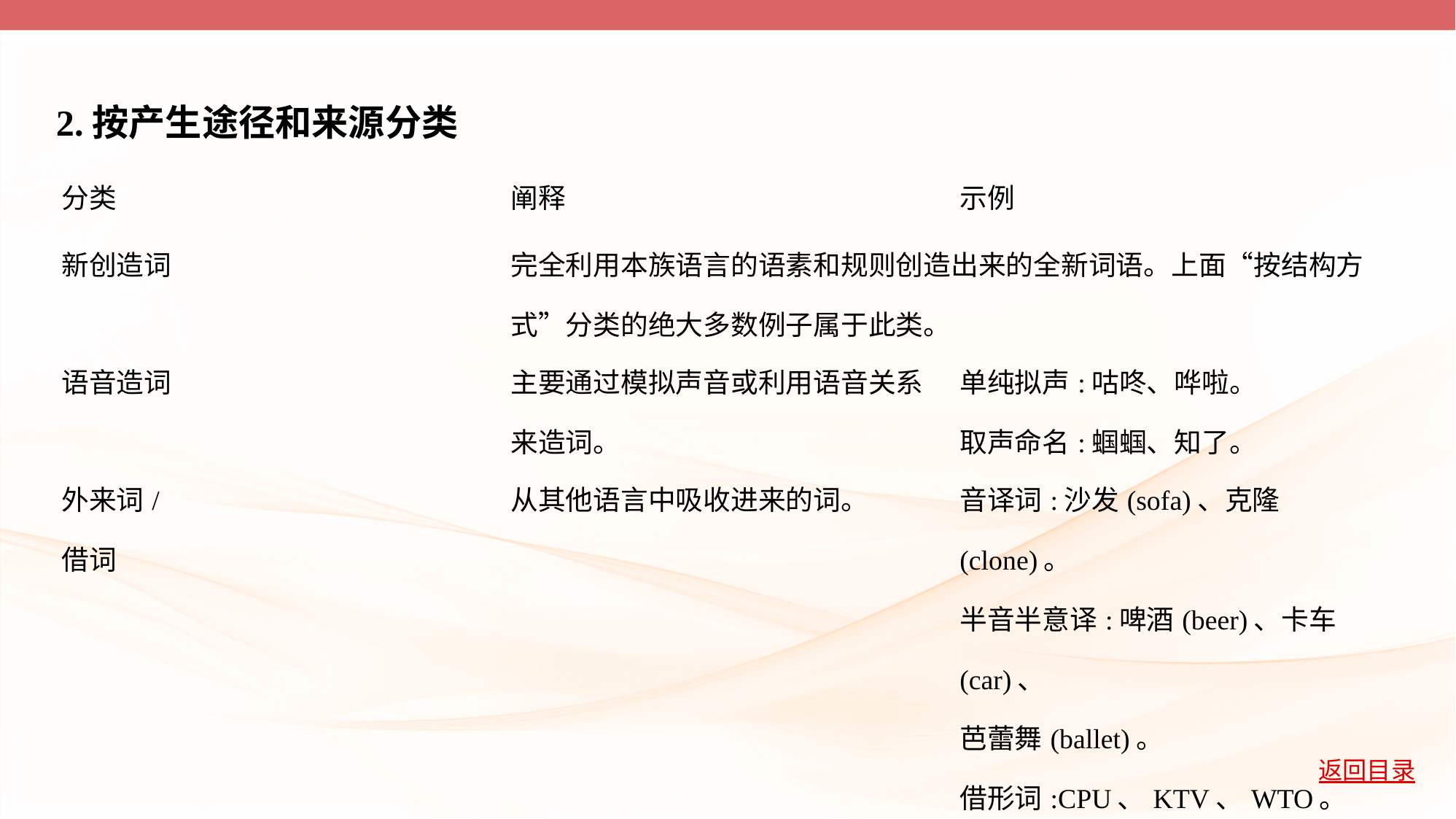

2.按产生途径和来源分类
| 分类 | 阐释 | 示例 |
| --- | --- | --- |
| 新创造词 | 完全利用本族语言的语素和规则创造出来的全新词语。上面“按结构方 式”分类的绝大多数例子属于此类。 |  |
| 语音造词 | 主要通过模拟声音或利用语音关系 来造词。 | 单纯拟声:咕咚、哗啦。 取声命名:蝈蝈、知了。 |
| 外来词/ 借词 | 从其他语言中吸收进来的词。 | 音译词:沙发(sofa)、克隆(clone)。 半音半意译:啤酒(beer)、卡车(car)、 芭蕾舞(ballet)。 借形词:CPU、KTV、WTO。 |